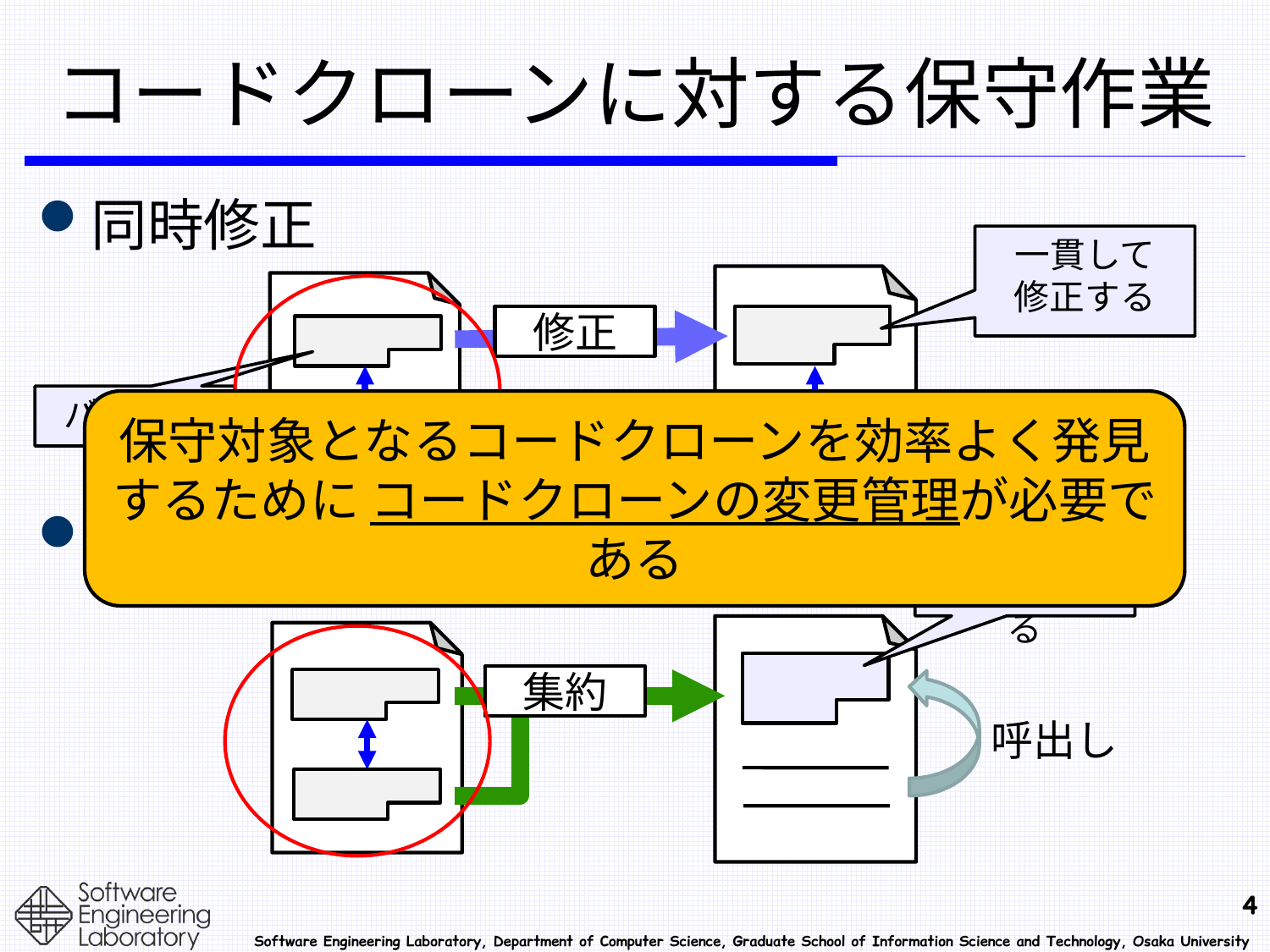

# コードクローンに対する保守作業
同時修正

集約

一貫して
修正する

修正

バグが存在
保守対象となるコードクローンを効率よく発見するために コードクローンの変更管理が必要である
修正

同一メソッドにまとめる

集約

呼出し